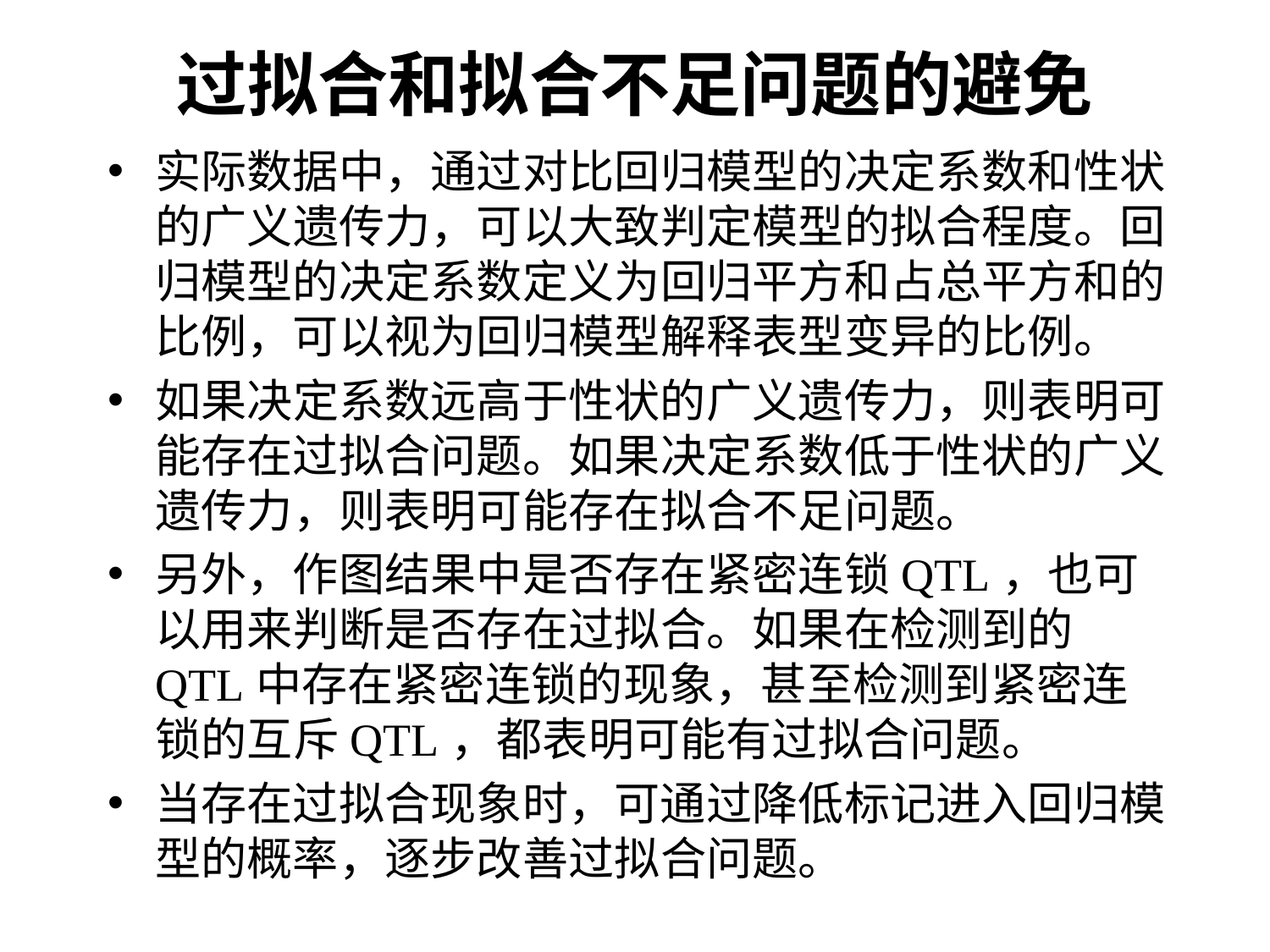

# 过拟合和拟合不足问题的避免
实际数据中，通过对比回归模型的决定系数和性状的广义遗传力，可以大致判定模型的拟合程度。回归模型的决定系数定义为回归平方和占总平方和的比例，可以视为回归模型解释表型变异的比例。
如果决定系数远高于性状的广义遗传力，则表明可能存在过拟合问题。如果决定系数低于性状的广义遗传力，则表明可能存在拟合不足问题。
另外，作图结果中是否存在紧密连锁QTL，也可以用来判断是否存在过拟合。如果在检测到的QTL中存在紧密连锁的现象，甚至检测到紧密连锁的互斥QTL，都表明可能有过拟合问题。
当存在过拟合现象时，可通过降低标记进入回归模型的概率，逐步改善过拟合问题。